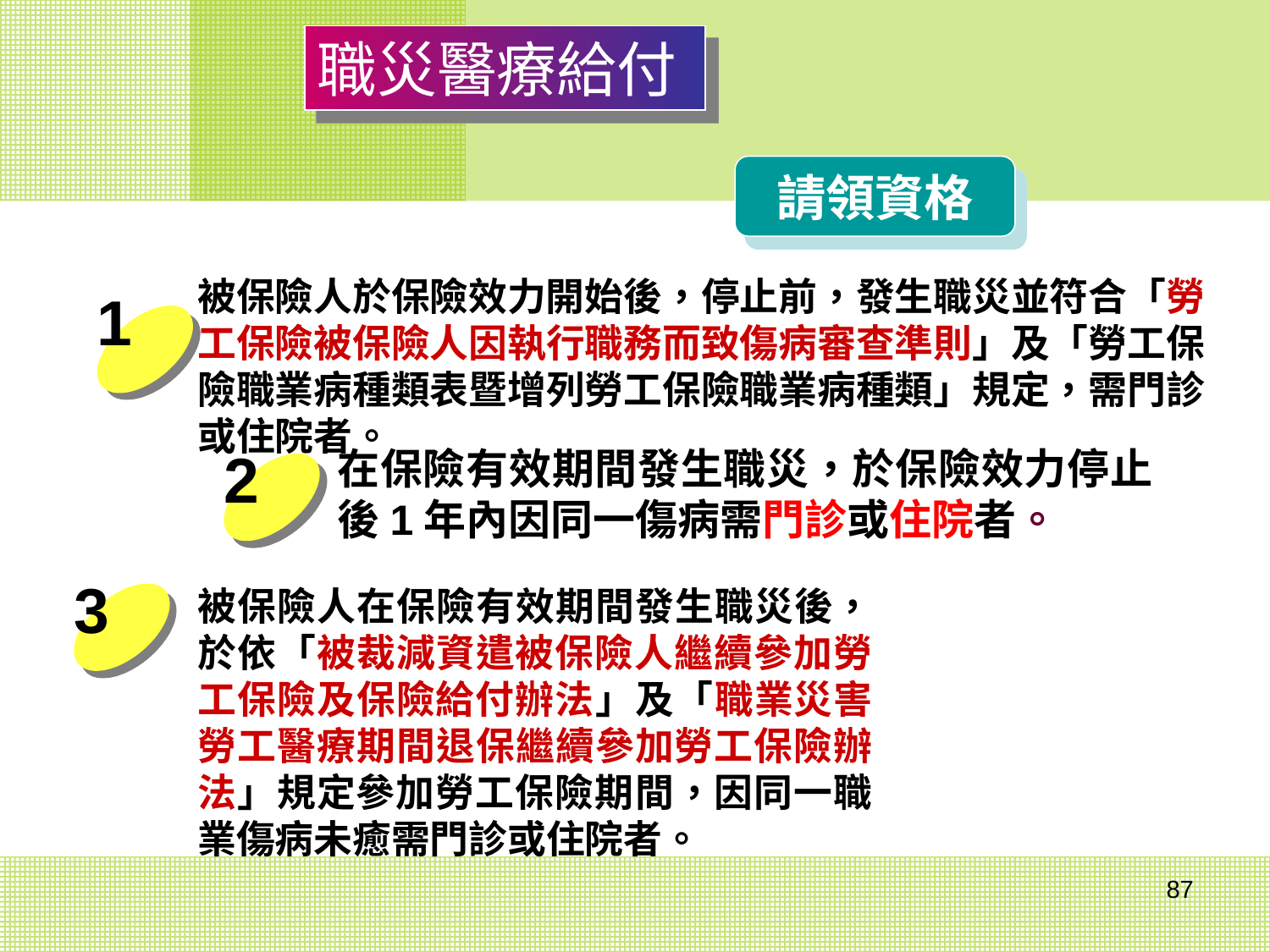

職災醫療給付
請領資格
被保險人於保險效力開始後，停止前，發生職災並符合「勞工保險被保險人因執行職務而致傷病審查準則」及「勞工保險職業病種類表暨增列勞工保險職業病種類」規定，需門診或住院者。
1

2

3

在保險有效期間發生職災，於保險效力停止後1年內因同一傷病需門診或住院者。
被保險人在保險有效期間發生職災後，於依「被裁減資遣被保險人繼續參加勞工保險及保險給付辦法」及「職業災害勞工醫療期間退保繼續參加勞工保險辦法」規定參加勞工保險期間，因同一職業傷病未癒需門診或住院者。
87